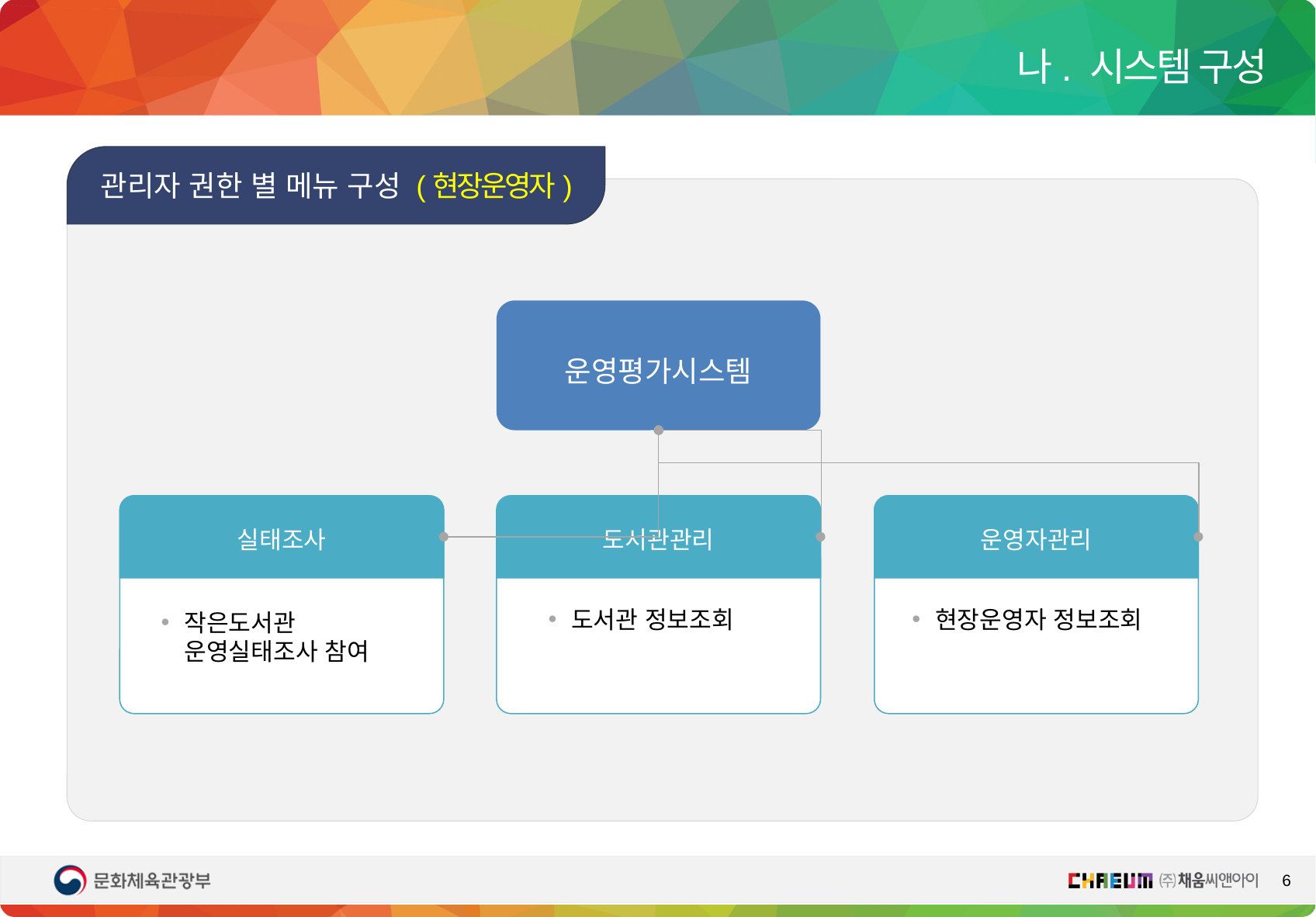

나. 시스템 구성
관리자 권한 별 메뉴 구성 (현장운영자)

운영평가시스템

실태조사
도서관관리

운영자관리
도서관 정보조회
현장운영자 정보조회
작은도서관  운영실태조사 참여
6